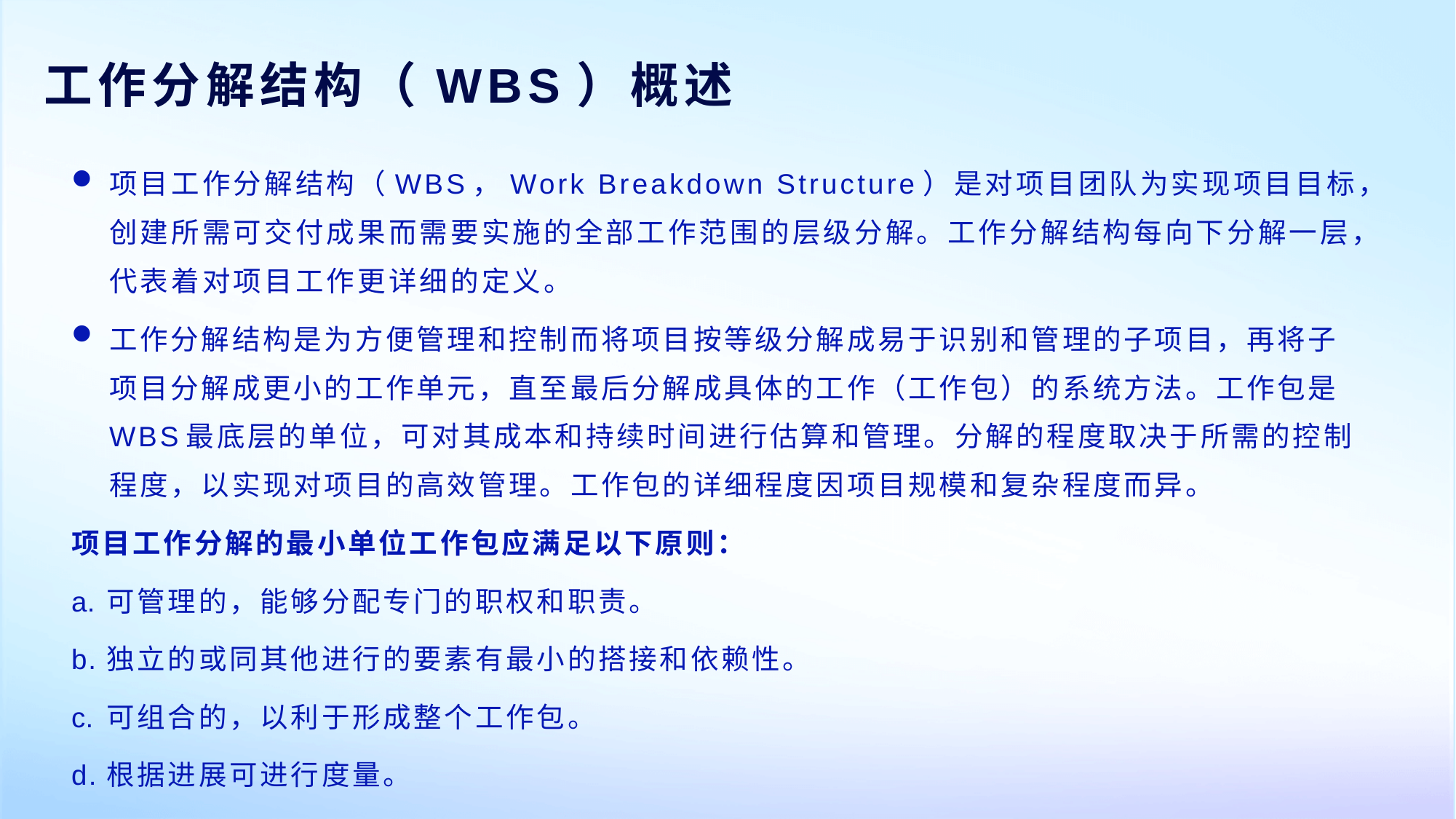

工作分解结构（WBS）概述
项目工作分解结构（WBS，Work Breakdown Structure）是对项目团队为实现项目目标，创建所需可交付成果而需要实施的全部工作范围的层级分解。工作分解结构每向下分解一层，代表着对项目工作更详细的定义。
工作分解结构是为方便管理和控制而将项目按等级分解成易于识别和管理的子项目，再将子项目分解成更小的工作单元，直至最后分解成具体的工作（工作包）的系统方法。工作包是WBS最底层的单位，可对其成本和持续时间进行估算和管理。分解的程度取决于所需的控制程度，以实现对项目的高效管理。工作包的详细程度因项目规模和复杂程度而异。
项目工作分解的最小单位工作包应满足以下原则：
可管理的，能够分配专门的职权和职责。
独立的或同其他进行的要素有最小的搭接和依赖性。
可组合的，以利于形成整个工作包。
根据进展可进行度量。